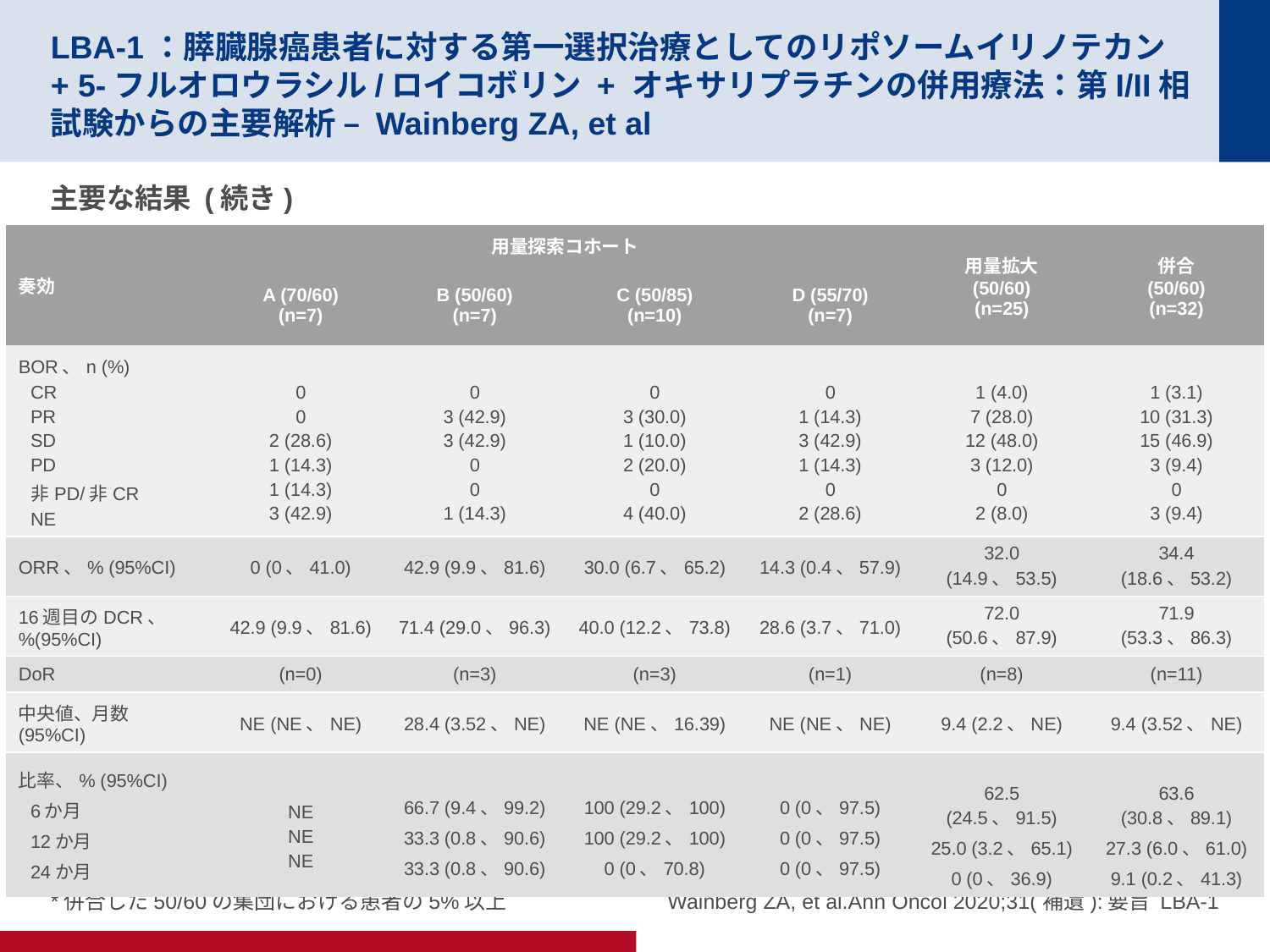

# LBA-1：膵臓腺癌患者に対する第一選択治療としてのリポソームイリノテカン + 5-フルオロウラシル/ロイコボリン + オキサリプラチンの併用療法：第I/II相試験からの主要解析 – Wainberg ZA, et al
主要な結果 (続き)

| 奏効 | 用量探索コホート |  |  |  | 用量拡大 (50/60) (n=25) | 併合 (50/60) (n=32) |
| --- | --- | --- | --- | --- | --- | --- |
|  | A (70/60) (n=7) | B (50/60) (n=7) | C (50/85) (n=10) | D (55/70) (n=7) |  |  |
| BOR、n (%) CR PR SD PD 非PD/非CR NE | 0 0 2 (28.6) 1 (14.3) 1 (14.3) 3 (42.9) | 0 3 (42.9) 3 (42.9) 0 0 1 (14.3) | 0 3 (30.0) 1 (10.0) 2 (20.0) 0 4 (40.0) | 0 1 (14.3) 3 (42.9) 1 (14.3) 0 2 (28.6) | 1 (4.0) 7 (28.0) 12 (48.0) 3 (12.0) 0 2 (8.0) | 1 (3.1) 10 (31.3) 15 (46.9) 3 (9.4) 0 3 (9.4) |
| ORR、% (95%CI) | 0 (0、41.0) | 42.9 (9.9、81.6) | 30.0 (6.7、65.2) | 14.3 (0.4、57.9) | 32.0 (14.9、53.5) | 34.4 (18.6、53.2) |
| 16週目のDCR、%(95%CI) | 42.9 (9.9、81.6) | 71.4 (29.0、96.3) | 40.0 (12.2、73.8) | 28.6 (3.7、71.0) | 72.0 (50.6、87.9) | 71.9 (53.3、86.3) |
| DoR | (n=0) | (n=3) | (n=3) | (n=1) | (n=8) | (n=11) |
| 中央値、月数 (95%CI) | NE (NE、NE) | 28.4 (3.52、NE) | NE (NE、16.39) | NE (NE、NE) | 9.4 (2.2、NE) | 9.4 (3.52、NE) |
| 比率、% (95%CI) 6か月 12か月 24か月 | NE NE NE | 66.7 (9.4、99.2) 33.3 (0.8、90.6) 33.3 (0.8、90.6) | 100 (29.2、100) 100 (29.2、100) 0 (0、70.8) | 0 (0、97.5) 0 (0、97.5) 0 (0、97.5) | 62.5 (24.5、91.5) 25.0 (3.2、65.1) 0 (0、36.9) | 63.6 (30.8、89.1) 27.3 (6.0、61.0) 9.1 (0.2、41.3) |
*併合した50/60の集団における患者の5%以上
Wainberg ZA, et al.Ann Oncol 2020;31(補遺):要旨 LBA-1